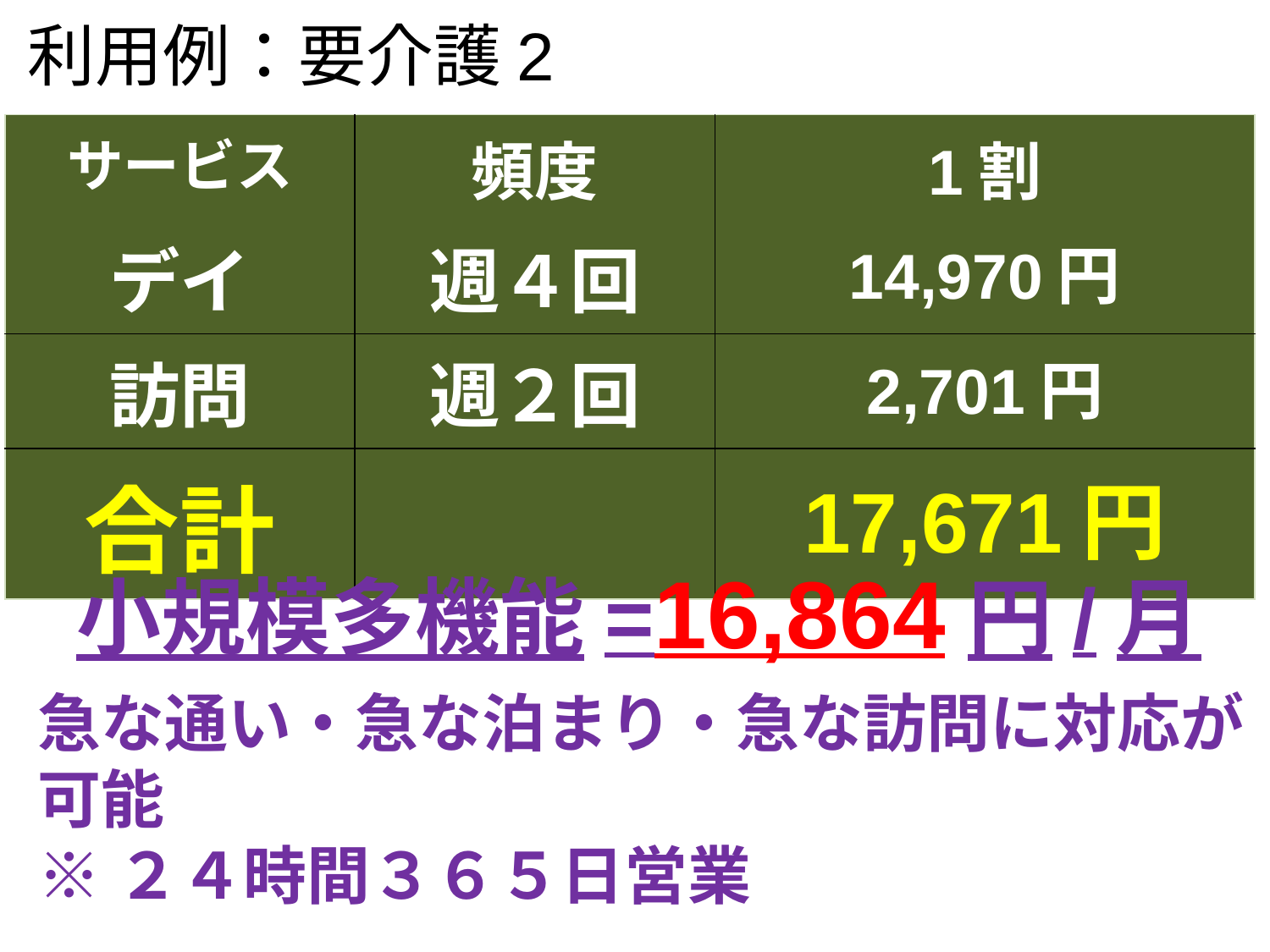

利用例：要介護2
| サービス | 頻度 | 1割 |
| --- | --- | --- |
| デイ | 週４回 | 14,970円 |
| 訪問 | 週２回 | 2,701円 |
| 合計 |  | 17,671円 |

小規模多機能=16,864円/月
急な通い・急な泊まり・急な訪問に対応が可能
※２４時間３６５日営業